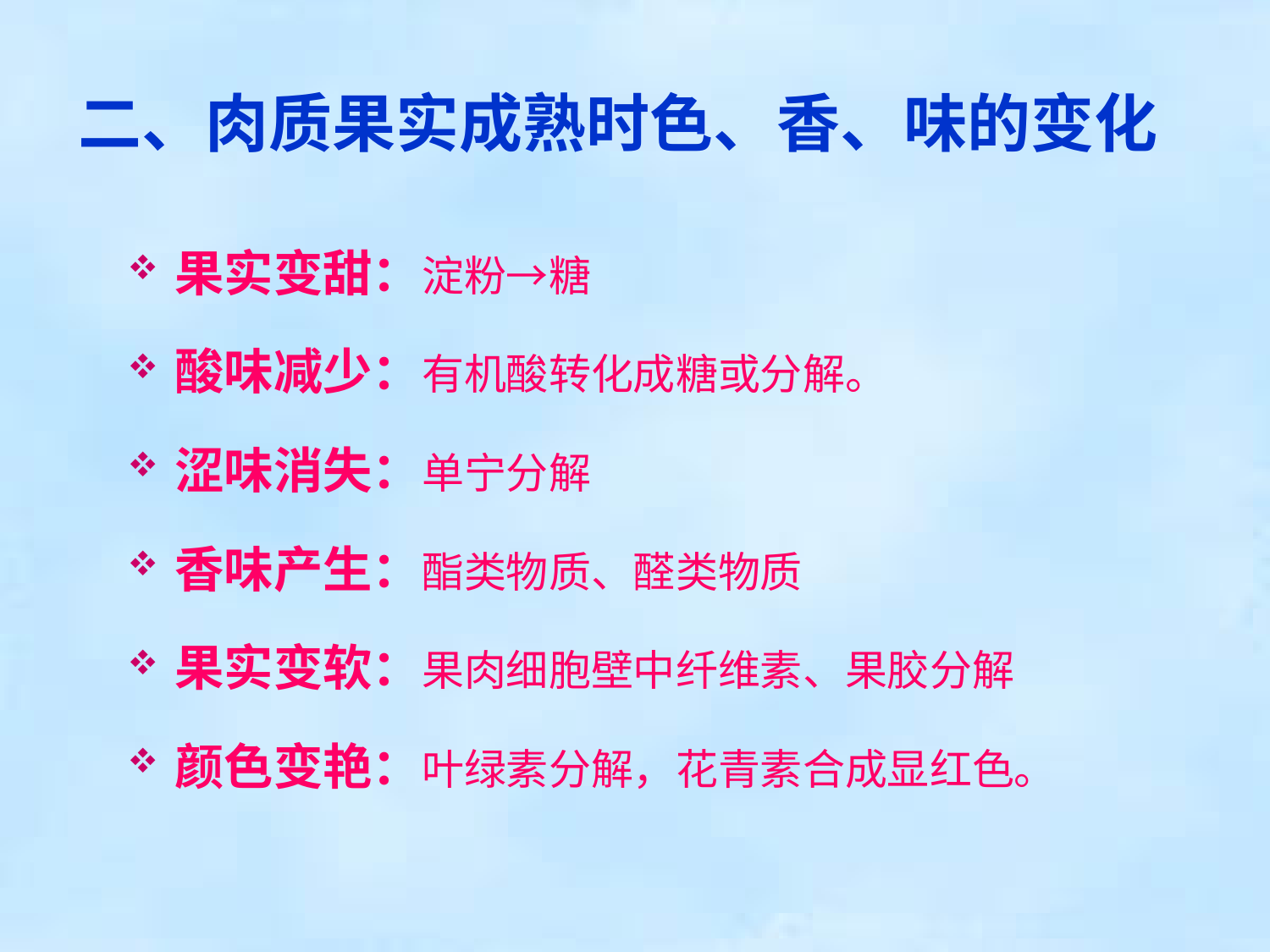

# 二、肉质果实成熟时色、香、味的变化
果实变甜：淀粉→糖
酸味减少：有机酸转化成糖或分解。
涩味消失：单宁分解
香味产生：酯类物质、醛类物质
果实变软：果肉细胞壁中纤维素、果胶分解
颜色变艳：叶绿素分解，花青素合成显红色。